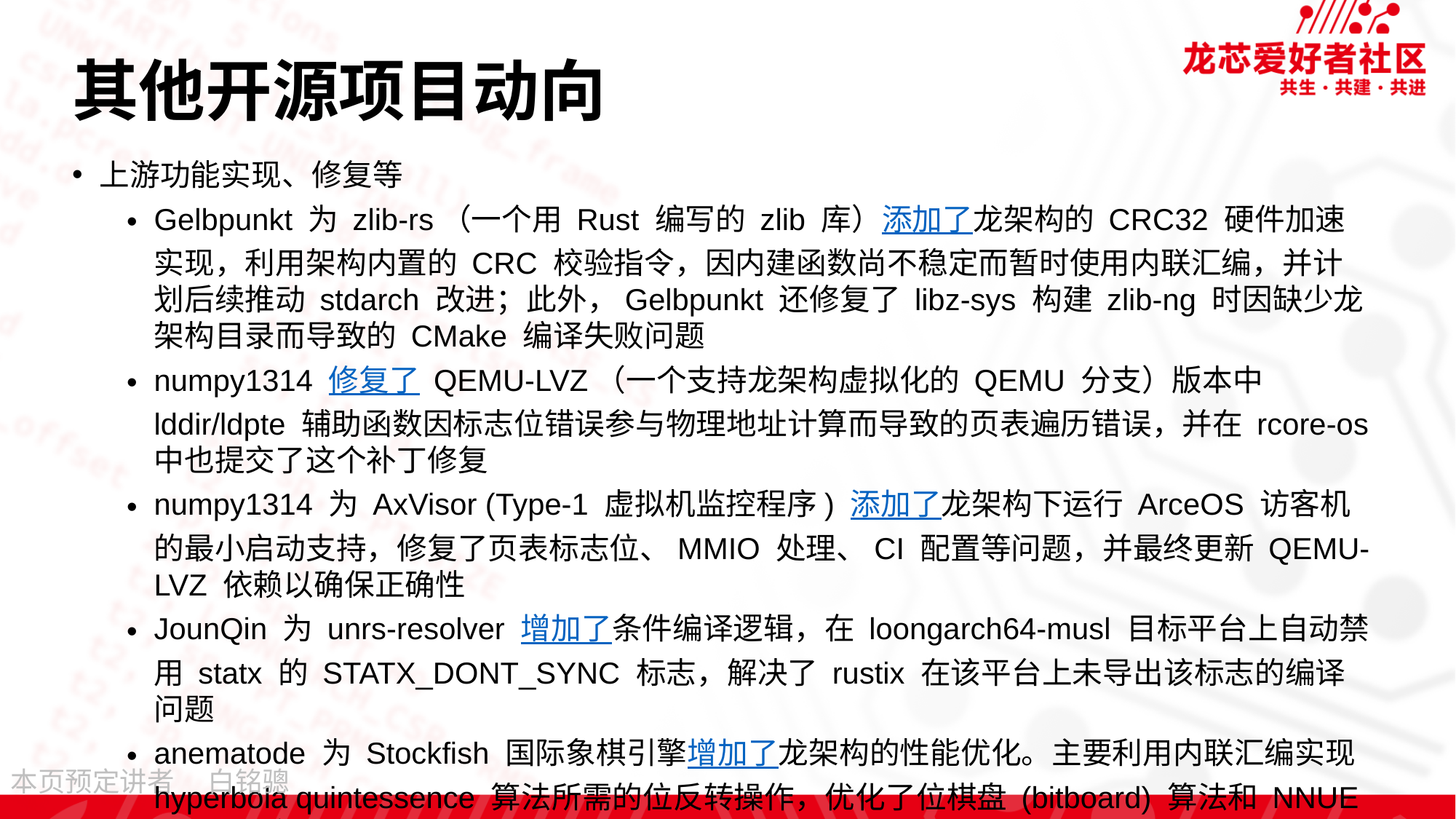

# 其他开源项目动向
上游功能实现、修复等
Gelbpunkt 为 zlib-rs（一个用 Rust 编写的 zlib 库）添加了龙架构的 CRC32 硬件加速实现，利用架构内置的 CRC 校验指令，因内建函数尚不稳定而暂时使用内联汇编，并计划后续推动 stdarch 改进；此外，Gelbpunkt 还修复了 libz-sys​ 构建 zlib-ng 时因缺少龙架构目录而导致的 CMake 编译失败问题
numpy1314 修复了 QEMU-LVZ（一个支持龙架构虚拟化的 QEMU 分支）版本中 lddir​/ldpte​ 辅助函数因标志位错误参与物理地址计算而导致的页表遍历错误，并在 rcore-os 中也提交了这个补丁修复
numpy1314 为 AxVisor (Type-1 虚拟机监控程序) 添加了龙架构下运行 ArceOS 访客机的最小启动支持，修复了页表标志位、MMIO 处理、CI 配置等问题，并最终更新 QEMU-LVZ 依赖以确保正确性
JounQin 为 unrs-resolver 增加了条件编译逻辑，在 loongarch64-musl 目标平台上自动禁用 statx​ 的 STATX_DONT_SYNC​ 标志，解决了 rustix 在该平台上未导出该标志的编译问题
anematode 为 Stockfish 国际象棋引擎增加了龙架构的性能优化。主要利用内联汇编实现 hyperbola quintessence​ 算法所需的位反转操作，优化了位棋盘 (bitboard) 算法和 NNUE (神经网络评估) 的 SIMD 类型处理
白铭骢